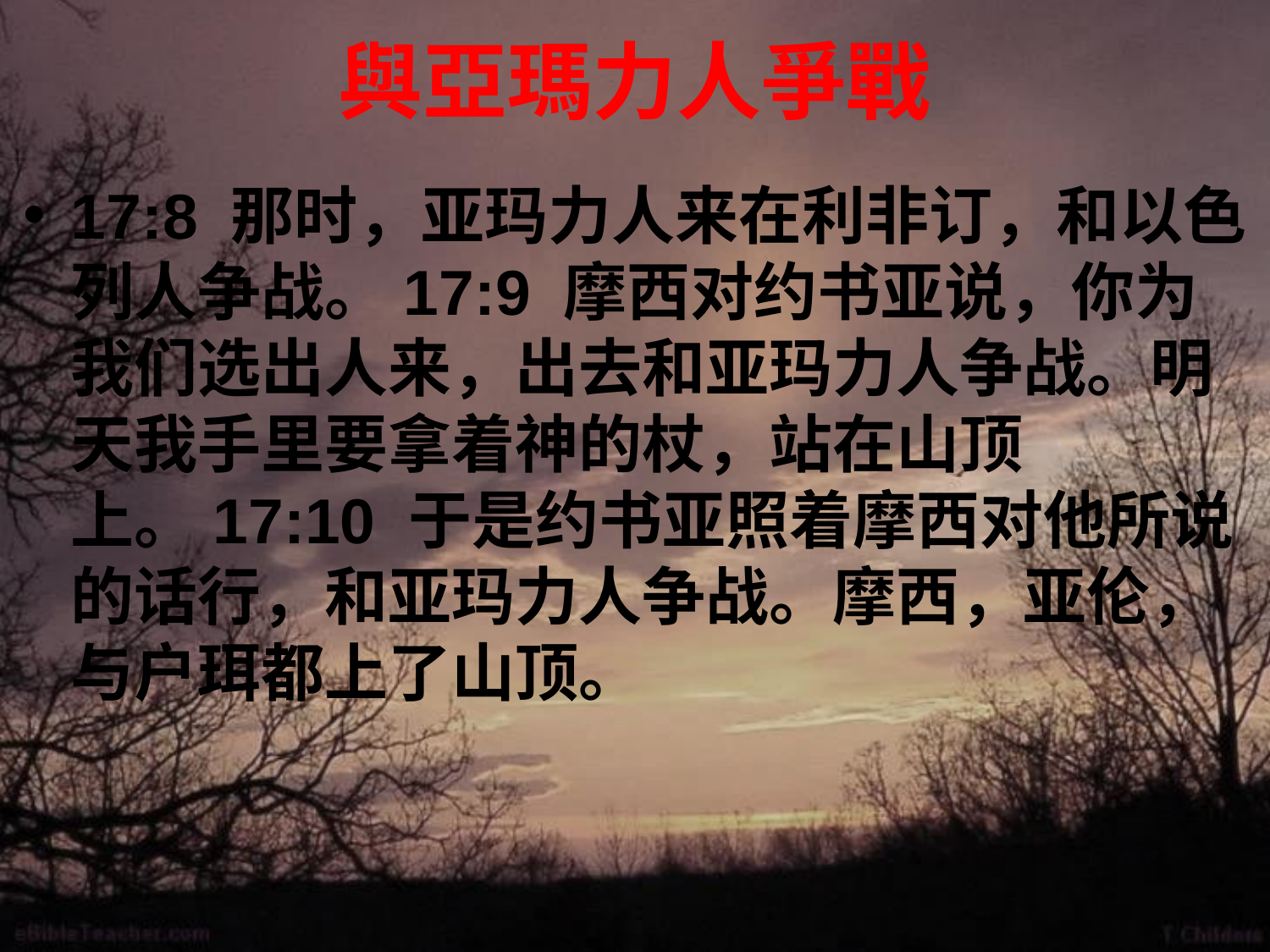

# 與亞瑪力人爭戰
17:8 那时，亚玛力人来在利非订，和以色列人争战。17:9 摩西对约书亚说，你为我们选出人来，出去和亚玛力人争战。明天我手里要拿着神的杖，站在山顶上。17:10 于是约书亚照着摩西对他所说的话行，和亚玛力人争战。摩西，亚伦，与户珥都上了山顶。